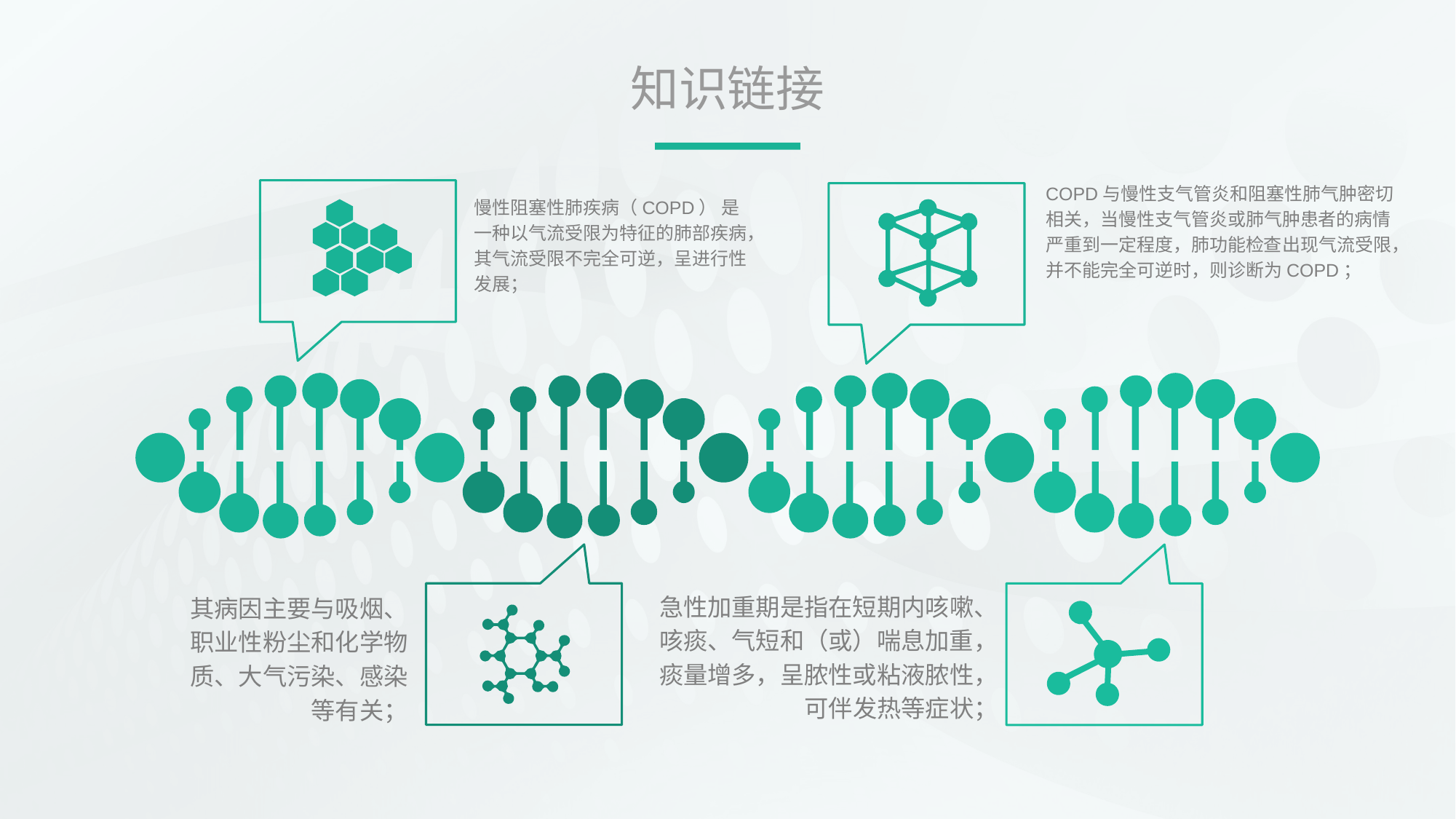

# 知识链接

COPD与慢性支气管炎和阻塞性肺气肿密切
相关，当慢性支气管炎或肺气肿患者的病情
严重到一定程度，肺功能检查出现气流受限，
并不能完全可逆时，则诊断为COPD；

慢性阻塞性肺疾病（COPD） 是
一种以气流受限为特征的肺部疾病，
其气流受限不完全可逆，呈进行性
发展；

急性加重期是指在短期内咳嗽、
咳痰、气短和（或）喘息加重，
痰量增多，呈脓性或粘液脓性，
可伴发热等症状；
其病因主要与吸烟、
职业性粉尘和化学物
质、大气污染、感染
等有关；